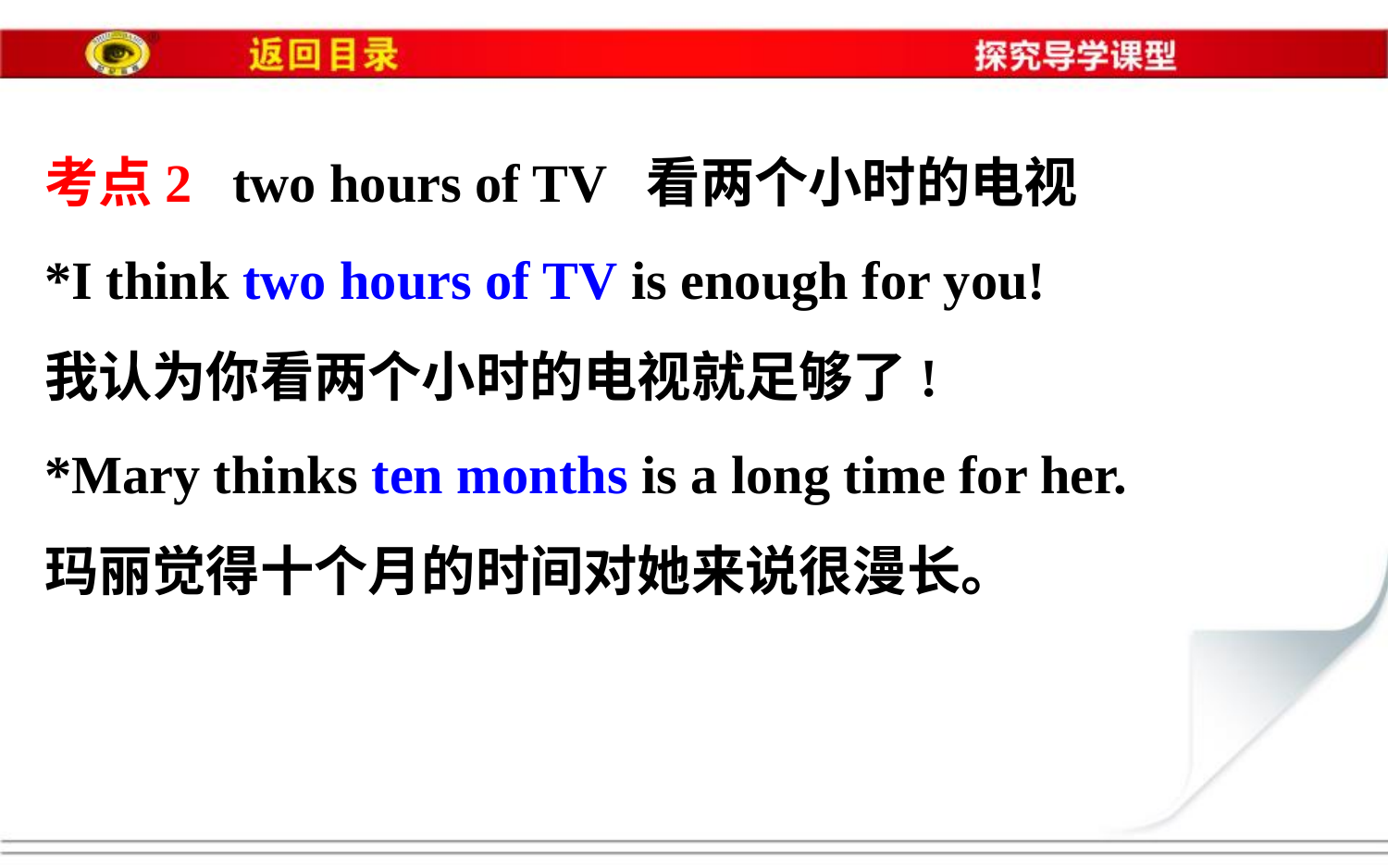

考点2   two hours of TV  看两个小时的电视
*I think two hours of TV is enough for you!
我认为你看两个小时的电视就足够了!
*Mary thinks ten months is a long time for her.
玛丽觉得十个月的时间对她来说很漫长。